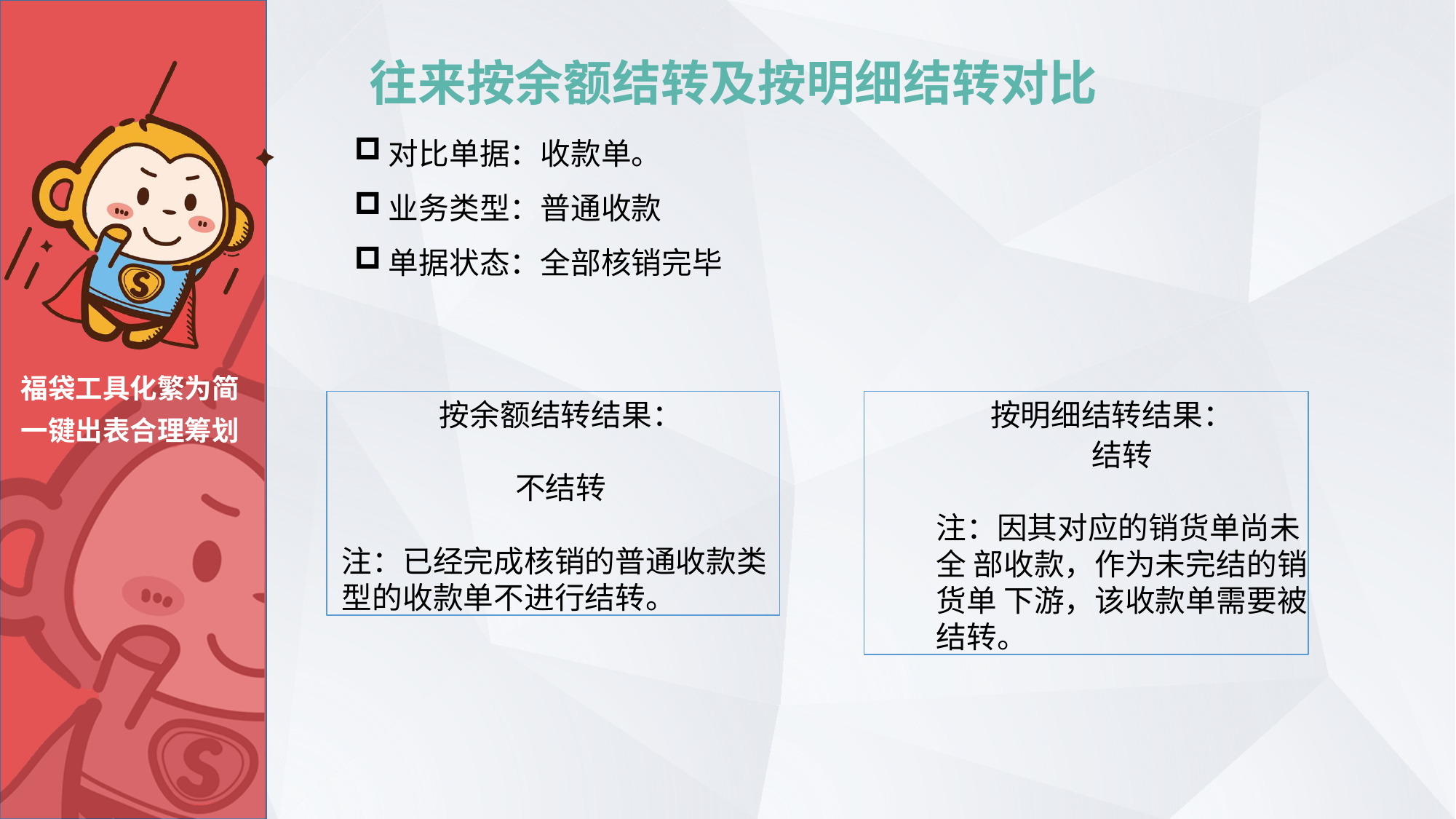

# 往来按余额结转及按明细结转对比
对比单据：收款单。
业务类型：普通收款
单据状态：全部核销完毕

福袋工具化繁为简
一键出表合理筹划
按余额结转结果：

不结转

注：已经完成核销的普通收款类 型的收款单不进行结转。
       按明细结转结果：
结转

注：因其对应的销货单尚未全 部收款，作为未完结的销货单 下游，该收款单需要被结转。